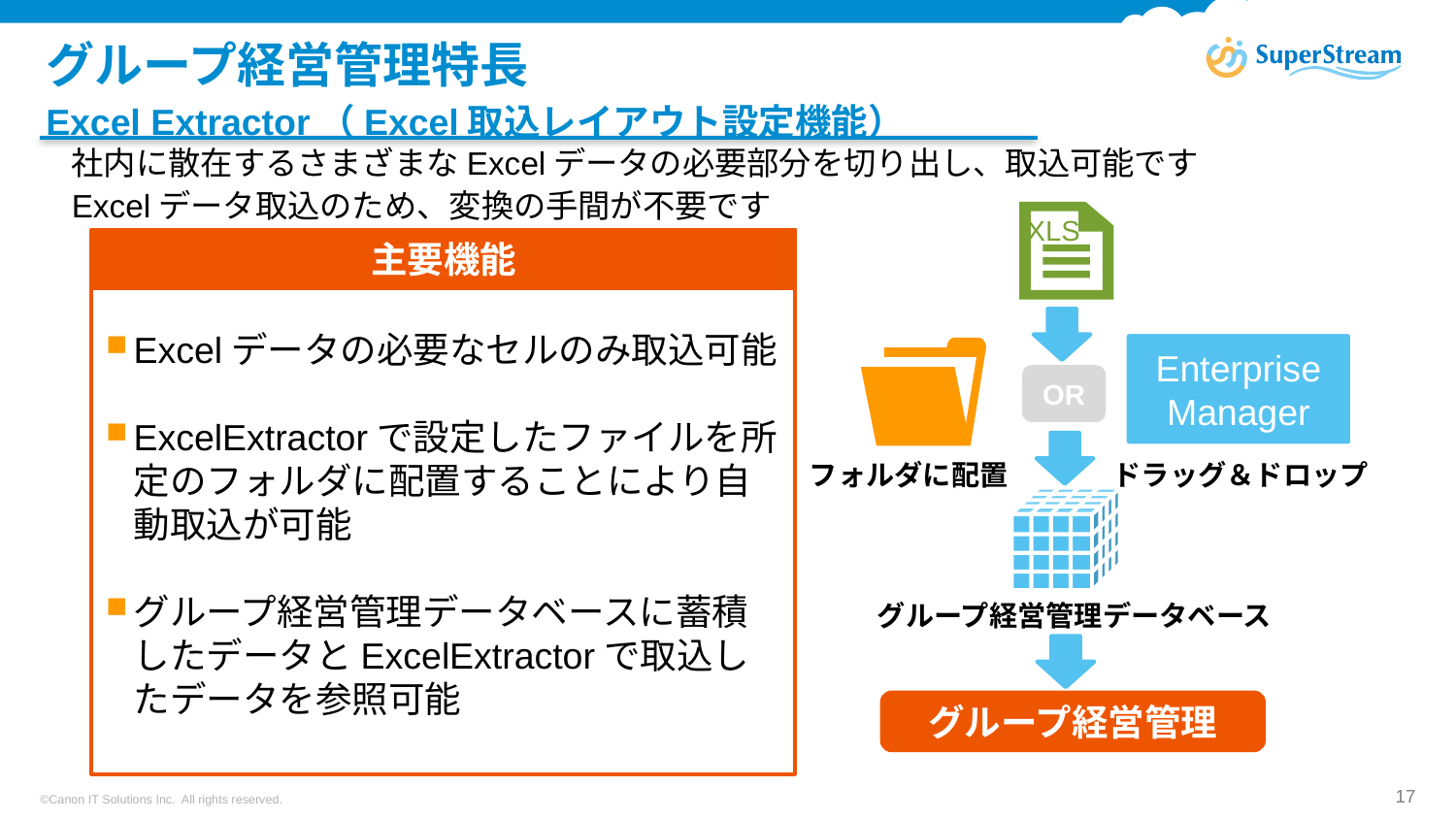

# グループ経営管理特長
Excel Extractor（Excel取込レイアウト設定機能）

社内に散在するさまざまなExcelデータの必要部分を切り出し、取込可能です
Excelデータ取込のため、変換の手間が不要です

XLS

Excelデータの必要なセルのみ取込可能

ExcelExtractorで設定したファイルを所定のフォルダに配置することにより自動取込が可能

グループ経営管理データベースに蓄積したデータとExcelExtractorで取込したデータを参照可能
主要機能

Enterprise Manager

OR

フォルダに配置
ドラッグ＆ドロップ

グループ経営管理データベース

グループ経営管理
©Canon IT Solutions Inc.  All rights reserved.
17